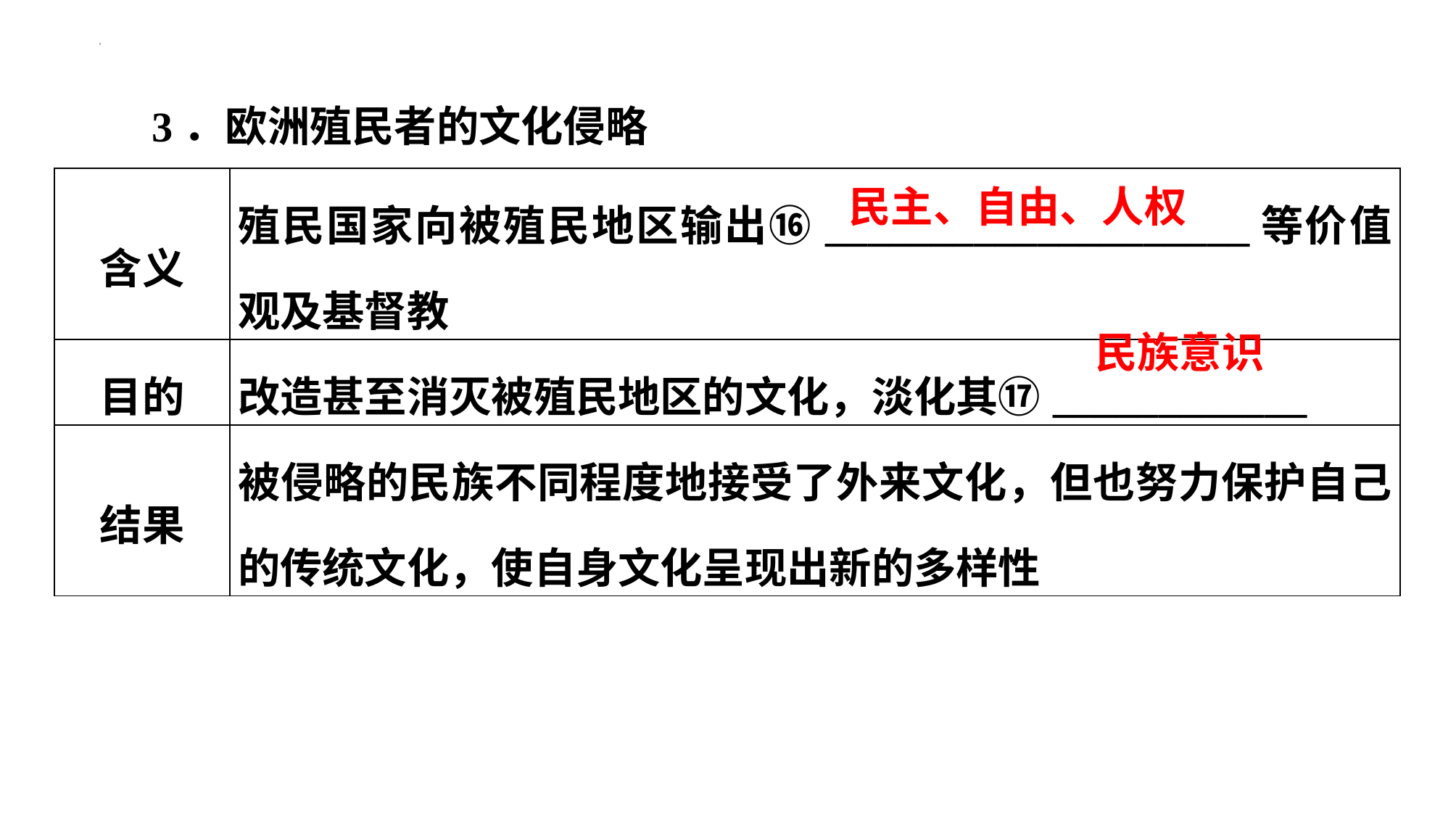

3．欧洲殖民者的文化侵略
| 含义 | 殖民国家向被殖民地区输出⑯\_\_\_\_\_\_\_\_\_\_\_\_\_\_\_\_\_\_\_\_等价值观及基督教 |
| --- | --- |
| 目的 | 改造甚至消灭被殖民地区的文化，淡化其⑰\_\_\_\_\_\_\_\_\_\_\_\_ |
| 结果 | 被侵略的民族不同程度地接受了外来文化，但也努力保护自己的传统文化，使自身文化呈现出新的多样性 |
民主、自由、人权
民族意识